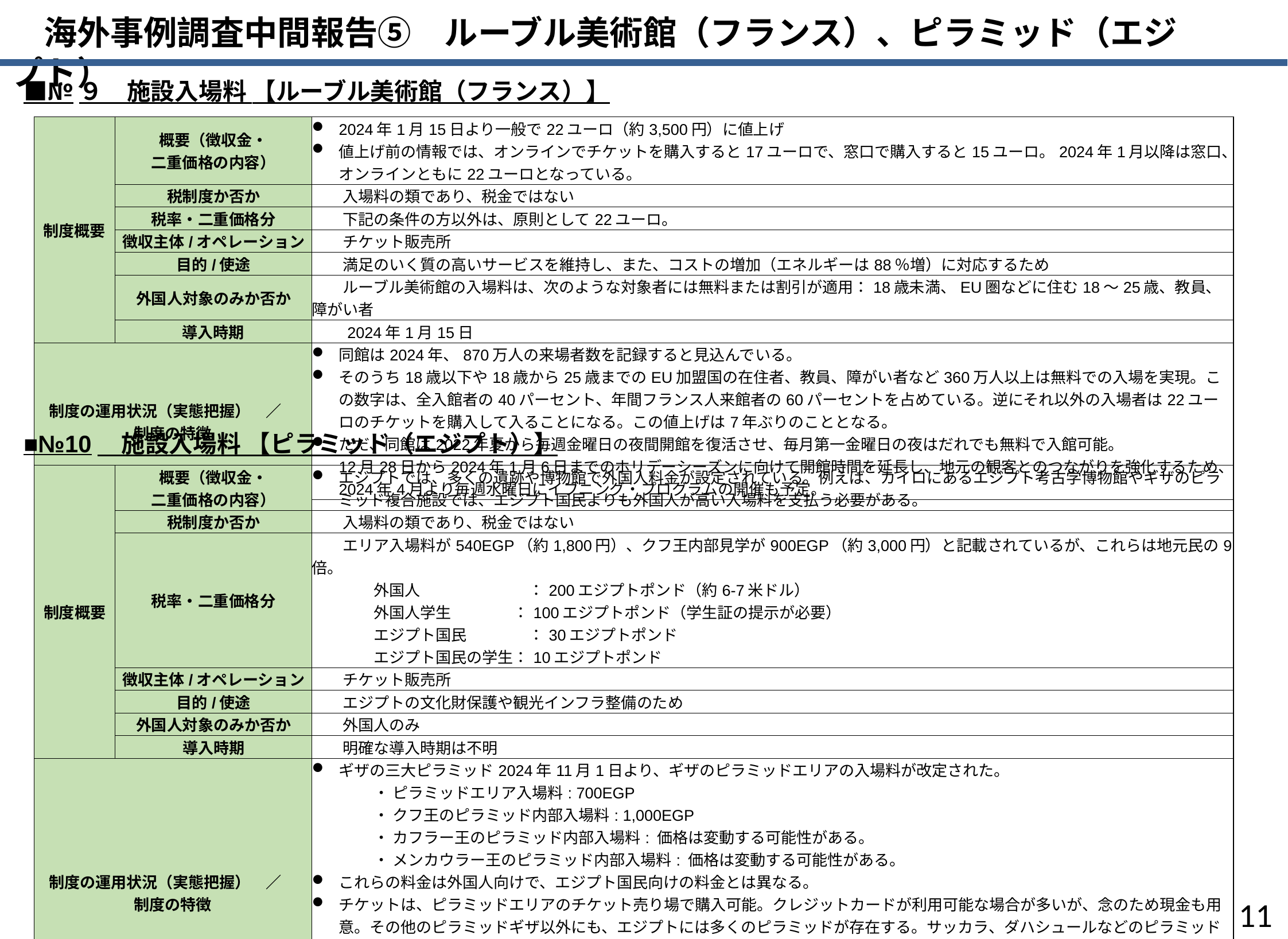

海外事例調査中間報告⑤　ルーブル美術館（フランス）、ピラミッド（エジプト）
■№９　施設入場料 【ルーブル美術館（フランス）】
| 制度概要 | 概要（徴収金・ 二重価格の内容） | 2024年1月15日より一般で22ユーロ（約3,500円）に値上げ 値上げ前の情報では、オンラインでチケットを購入すると17ユーロで、窓口で購入すると15ユーロ。2024年1月以降は窓口、オンラインともに22ユーロとなっている。 |
| --- | --- | --- |
|  | 税制度か否か | 入場料の類であり、税金ではない |
|  | 税率・二重価格分 | 下記の条件の方以外は、原則として22ユーロ。 |
|  | 徴収主体/オペレーション | チケット販売所 |
|  | 目的/使途 | 満足のいく質の高いサービスを維持し、また、コストの増加（エネルギーは88％増）に対応するため |
|  | 外国人対象のみか否か | ルーブル美術館の入場料は、次のような対象者には無料または割引が適用：18歳未満、EU圏などに住む18～25歳、教員、 障がい者 |
|  | 導入時期 | 2024年1月15日 |
| 制度の運用状況（実態把握）　／　 制度の特徴 |  | 同館は2024年、870万人の来場者数を記録すると見込んでいる。 そのうち18歳以下や18歳から25歳までのEU加盟国の在住者、教員、障がい者など360万人以上は無料での入場を実現。この数字は、全入館者の40パーセント、年間フランス人来館者の60パーセントを占めている。逆にそれ以外の入場者は22ユーロのチケットを購入して入ることになる。この値上げは7年ぶりのこととなる。 ただ、同館は2022年夏から毎週金曜日の夜間開館を復活させ、毎月第一金曜日の夜はだれでも無料で入館可能。 12月28日から2024年1月6日までのホリデーシーズンに向けて開館時間を延長し、地元の観客とのつながりを強化するため、2024年4月より毎週水曜日にイブニング・プログラムの開催も予定。 |
■№10　施設入場料 【ピラミッド（エジプト）】
| 制度概要 | 概要（徴収金・ 二重価格の内容） | エジプトでは、多くの遺跡や博物館で外国人料金が設定されている。例えば、カイロにあるエジプト考古学博物館やギザのピラミッド複合施設では、エジプト国民よりも外国人が高い入場料を支払う必要がある。 |
| --- | --- | --- |
|  | 税制度か否か | 入場料の類であり、税金ではない |
|  | 税率・二重価格分 | エリア入場料が540EGP（約1,800円）、クフ王内部見学が900EGP（約3,000円）と記載されているが、これらは地元民の9倍。 　　　　外国人　　　　　　　：200エジプトポンド（約6-7米ドル） 　　　　外国人学生　　　　：100エジプトポンド（学生証の提示が必要） 　　　　エジプト国民　　　　：30エジプトポンド 　　　　エジプト国民の学生：10エジプトポンド |
|  | 徴収主体/オペレーション | チケット販売所 |
|  | 目的/使途 | エジプトの文化財保護や観光インフラ整備のため |
|  | 外国人対象のみか否か | 外国人のみ |
|  | 導入時期 | 明確な導入時期は不明 |
| 制度の運用状況（実態把握）　／　 制度の特徴 |  | ギザの三大ピラミッド2024年11月1日より、ギザのピラミッドエリアの入場料が改定された。 　　　　・ ピラミッドエリア入場料: 700EGP 　　　　・ クフ王のピラミッド内部入場料: 1,000EGP 　　　　・ カフラー王のピラミッド内部入場料: 価格は変動する可能性がある。 　　　　・ メンカウラー王のピラミッド内部入場料: 価格は変動する可能性がある。 これらの料金は外国人向けで、エジプト国民向けの料金とは異なる。 チケットは、ピラミッドエリアのチケット売り場で購入可能。クレジットカードが利用可能な場合が多いが、念のため現金も用意。その他のピラミッドギザ以外にも、エジプトには多くのピラミッドが存在する。サッカラ、ダハシュールなどのピラミッドの入場料も2024年11月1日より改定されている。 　　　　・ サッカラエリア入場料: 600EGP 　　　　・ ダハシュール入場料: 200EGP 　　　これらの料金も外国人向け。 |
11